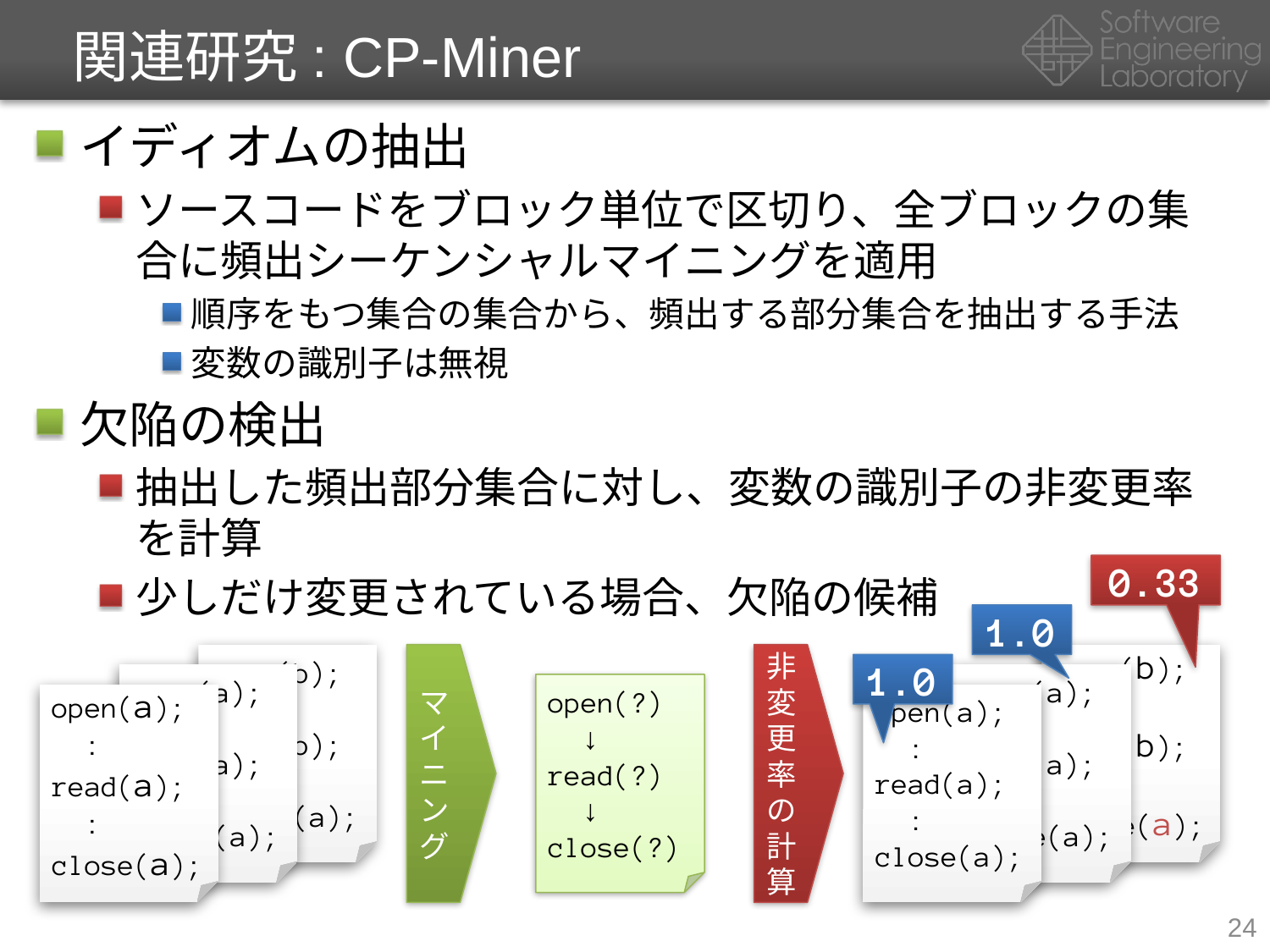

# 関連研究: CP-Miner
イディオムの抽出
ソースコードをブロック単位で区切り、全ブロックの集合に頻出シーケンシャルマイニングを適用
順序をもつ集合の集合から、頻出する部分集合を抽出する手法
変数の識別子は無視
欠陥の検出
抽出した頻出部分集合に対し、変数の識別子の非変更率を計算
少しだけ変更されている場合、欠陥の候補
0.33
1.0
マイニング
非変更率の計算
open(b);
  :
read(b);
  :
close(a);
open(b);
  :
read(b);
  :
close(a);
1.0
open(a);
  :
read(a);
  :
close(a);
open(a);
  :
read(a);
  :
close(a);
open(?)
  ↓
read(?)
  ↓
close(?)
open(a);
  :
read(a);
  :
close(a);
open(a);
  :
read(a);
  :
close(a);
24